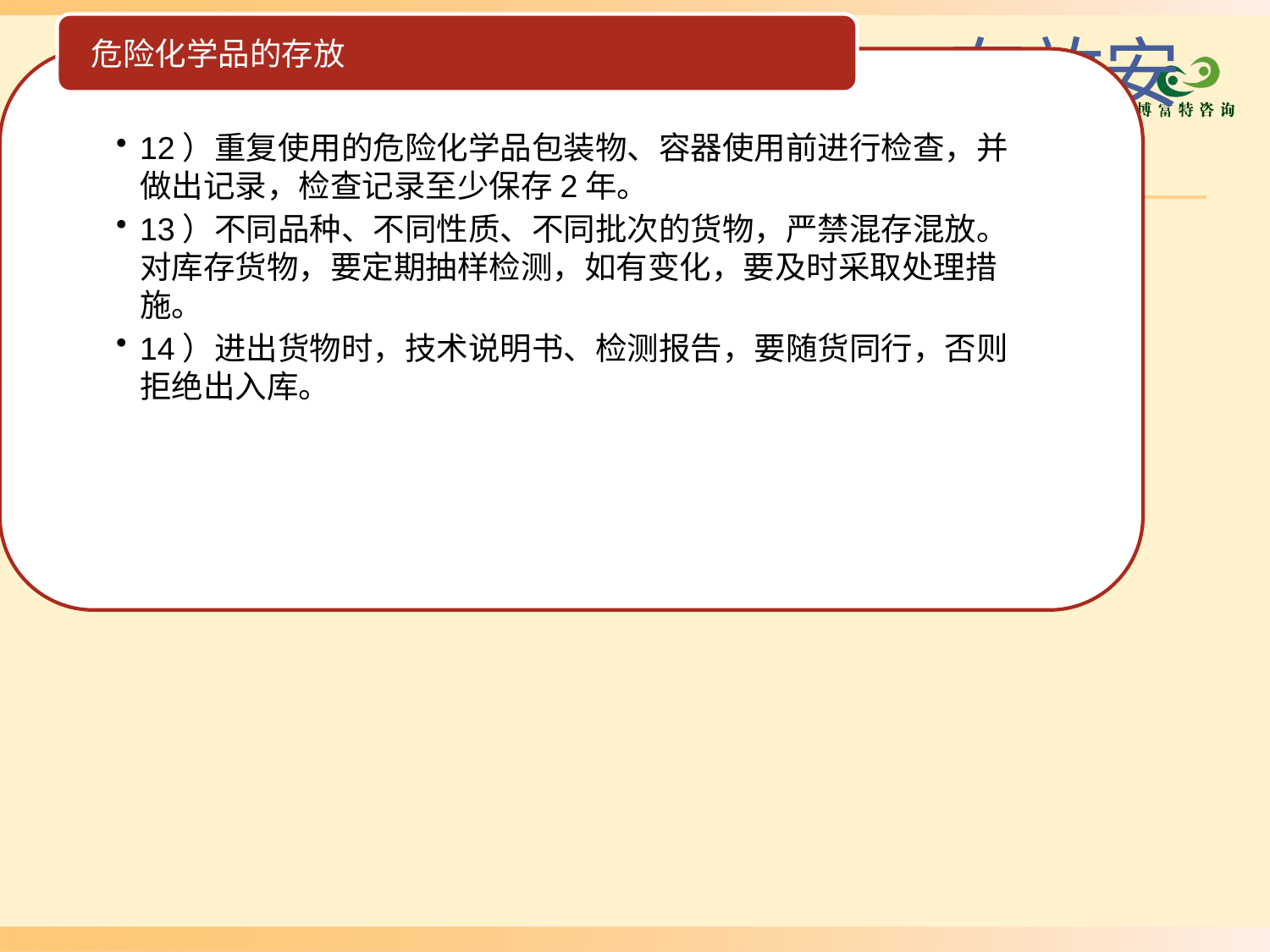

# 3.危化品的安全管理——存放安全
12）重复使用的危险化学品包装物、容器使用前进行检查，并做出记录，检查记录至少保存2年。
13）不同品种、不同性质、不同批次的货物，严禁混存混放。对库存货物，要定期抽样检测，如有变化，要及时采取处理措施。
14）进出货物时，技术说明书、检测报告，要随货同行，否则拒绝出入库。

危险化学品的存放